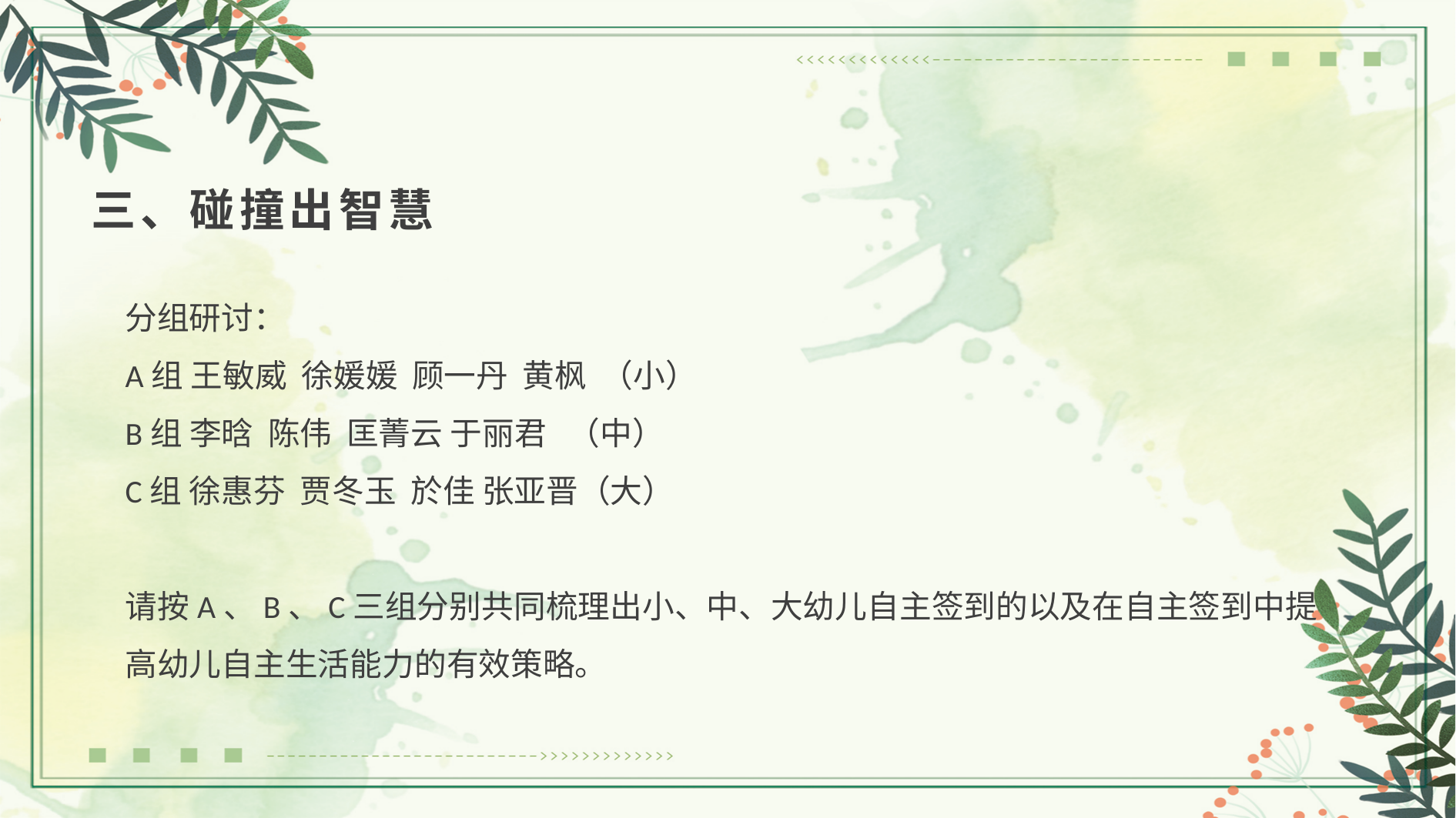

三、碰撞出智慧

分组研讨：
A组 王敏威  徐媛媛  顾一丹  黄枫  （小）
B组 李晗  陈伟  匡菁云 于丽君   （中）
C组 徐惠芬  贾冬玉  於佳 张亚晋（大）

请按A、B、C三组分别共同梳理出小、中、大幼儿自主签到的以及在自主签到中提高幼儿自主生活能力的有效策略。